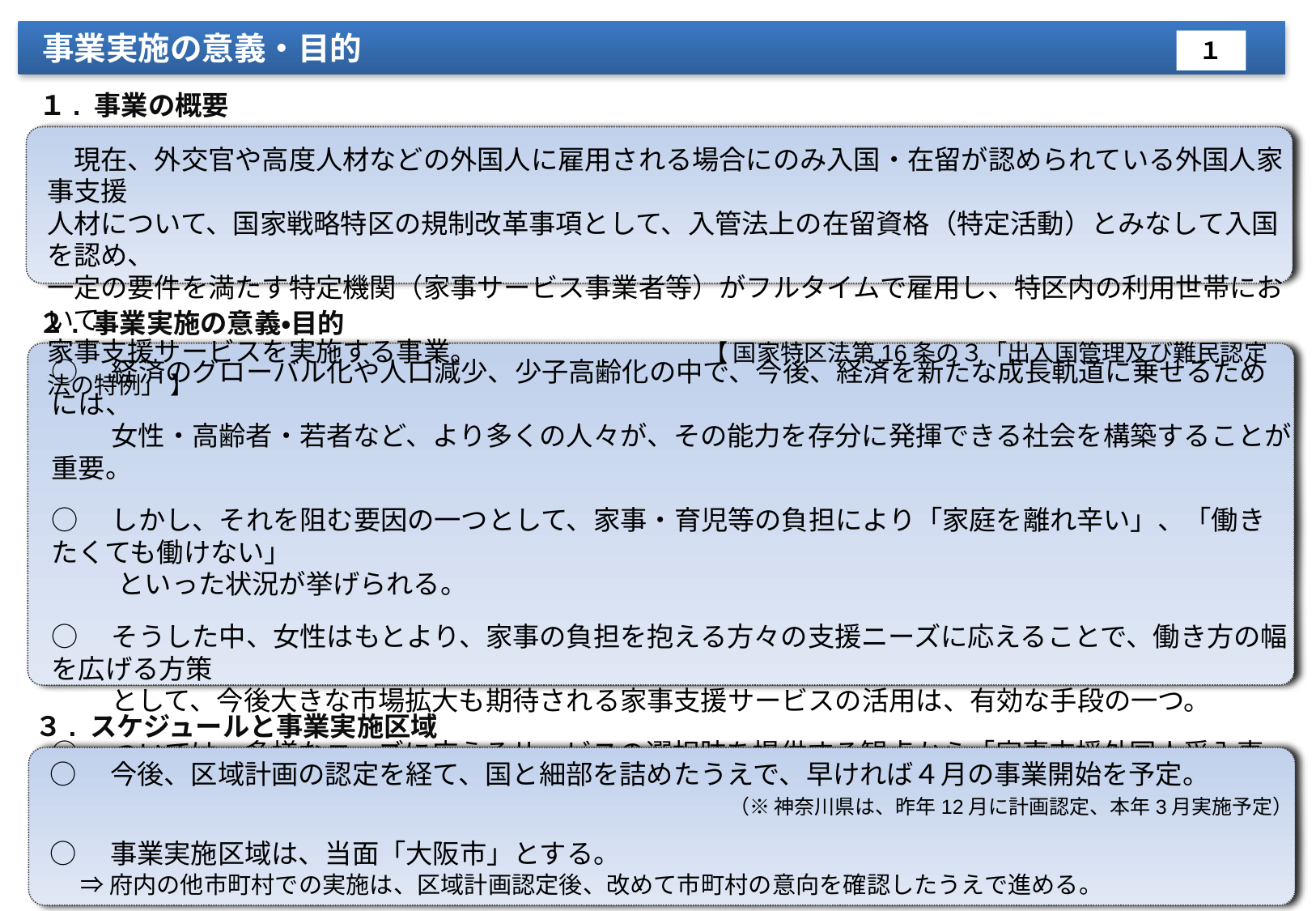

事業実施の意義・目的
１
１. 事業の概要

　現在、外交官や高度人材などの外国人に雇用される場合にのみ入国・在留が認められている外国人家事支援
人材について、国家戦略特区の規制改革事項として、入管法上の在留資格（特定活動）とみなして入国を認め、
一定の要件を満たす特定機関（家事サービス事業者等）がフルタイムで雇用し、特区内の利用世帯において、
家事支援サービスを実施する事業。 　　　　　　　　 【 国家特区法第16条の３「出入国管理及び難民認定法の特例」 】
２. 事業実施の意義・目的

○　経済のグローバル化や人口減少、少子高齢化の中で、今後、経済を新たな成長軌道に乗せるためには、
　　 女性・高齢者・若者など、より多くの人々が、その能力を存分に発揮できる社会を構築することが重要。
○　しかし、それを阻む要因の一つとして、家事・育児等の負担により「家庭を離れ辛い」、「働きたくても働けない」
 　　といった状況が挙げられる。
○　そうした中、女性はもとより、家事の負担を抱える方々の支援ニーズに応えることで、働き方の幅を広げる方策
　　 として、今後大きな市場拡大も期待される家事支援サービスの活用は、有効な手段の一つ。
○　ついては、多様なニーズに応えるサービスの選択肢を提供する観点から「家事支援外国人受入事業」を推進し、
     関西圏国家戦略特区の目標である“チャレンジングな人材が集まる都市”への環境整備を図る。
３. スケジュールと事業実施区域

○　今後、区域計画の認定を経て、国と細部を詰めたうえで、早ければ４月の事業開始を予定。
　　 （※ 神奈川県は、昨年12月に計画認定、本年3月実施予定）
○　事業実施区域は、当面「大阪市」とする。
     ⇒府内の他市町村での実施は、区域計画認定後、改めて市町村の意向を確認したうえで進める。